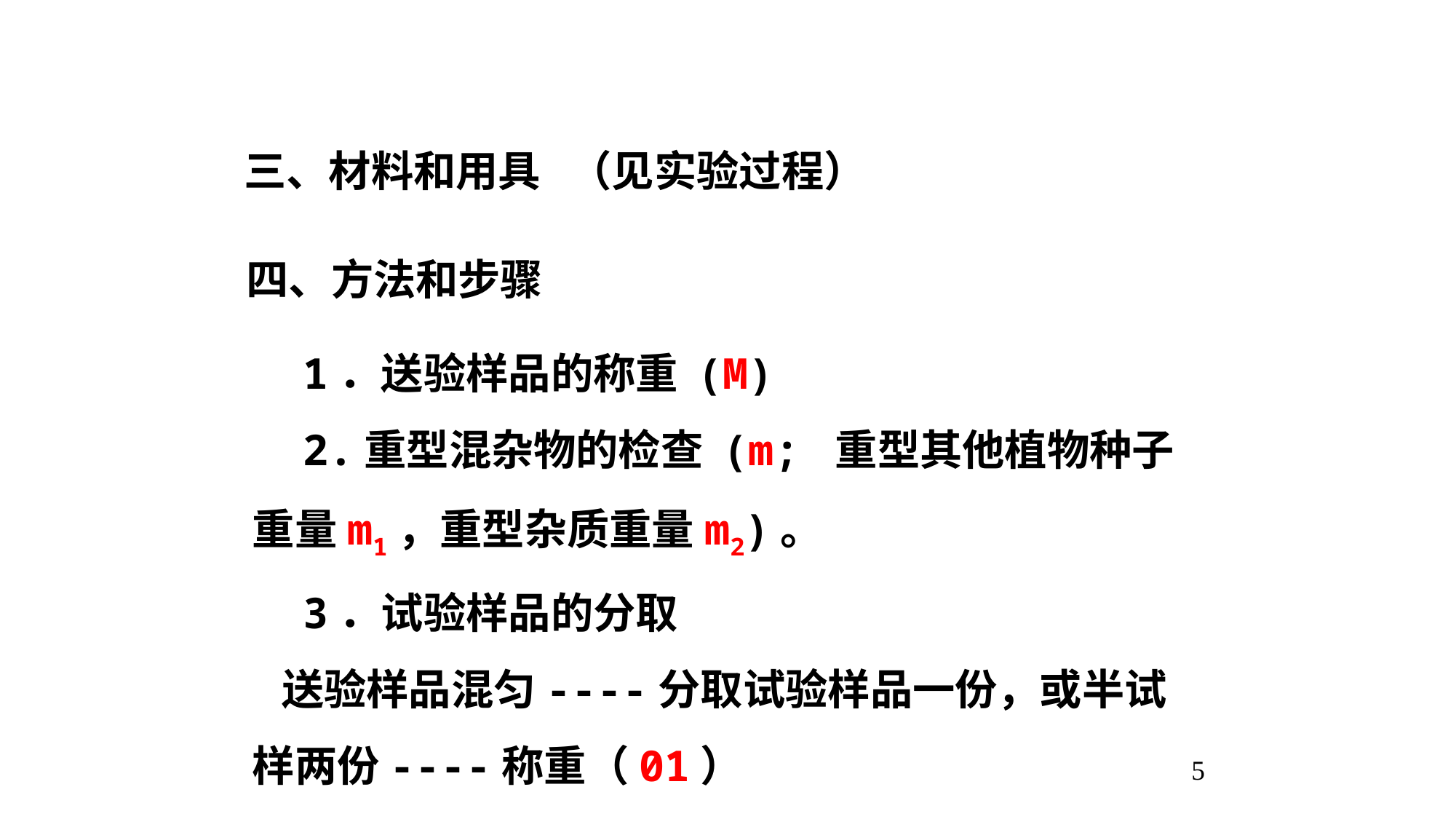

三、材料和用具   （见实验过程）
四、方法和步骤
  1．送验样品的称重 (M)
  2.重型混杂物的检查 (m; 重型其他植物种子重量m1，重型杂质重量m2)。
  3．试验样品的分取
  送验样品混匀----分取试验样品一份，或半试样两份----称重（01）
5